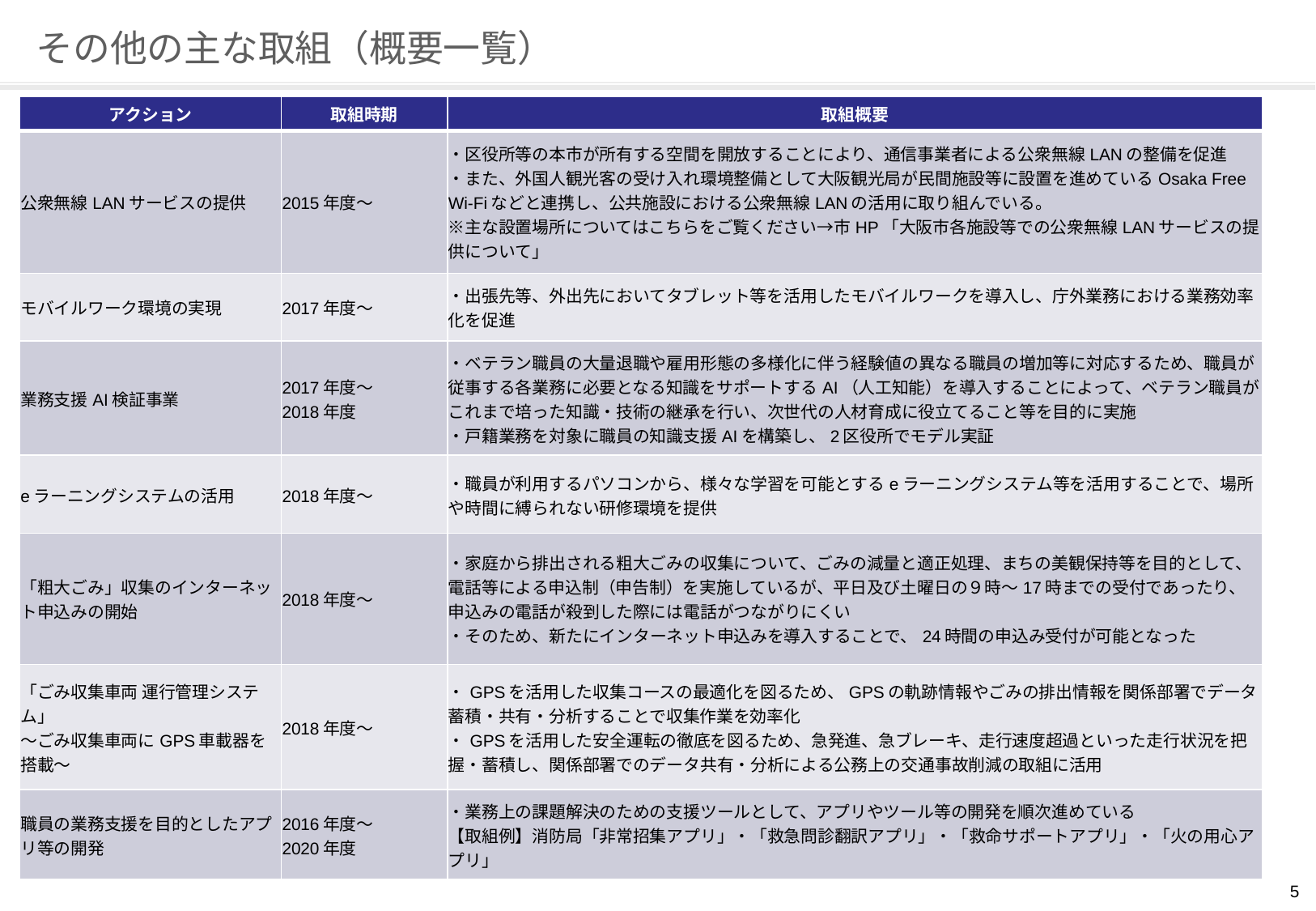

# その他の主な取組（概要一覧）
| アクション | 取組時期 | 取組概要 |
| --- | --- | --- |
| 公衆無線LANサービスの提供 | 2015年度～ | ・区役所等の本市が所有する空間を開放することにより、通信事業者による公衆無線LANの整備を促進 ・また、外国人観光客の受け入れ環境整備として大阪観光局が民間施設等に設置を進めているOsaka Free Wi-Fiなどと連携し、公共施設における公衆無線LANの活用に取り組んでいる。 ※主な設置場所についてはこちらをご覧ください→市HP「大阪市各施設等での公衆無線LANサービスの提供について」 |
| モバイルワーク環境の実現 | 2017年度～ | ・出張先等、外出先においてタブレット等を活用したモバイルワークを導入し、庁外業務における業務効率化を促進 |
| 業務支援AI検証事業 | 2017年度～ 2018年度 | ・ベテラン職員の大量退職や雇用形態の多様化に伴う経験値の異なる職員の増加等に対応するため、職員が従事する各業務に必要となる知識をサポートするAI（人工知能）を導入することによって、ベテラン職員がこれまで培った知識・技術の継承を行い、次世代の人材育成に役立てること等を目的に実施 ・戸籍業務を対象に職員の知識支援AIを構築し、2区役所でモデル実証 |
| eラーニングシステムの活用 | 2018年度～ | ・職員が利用するパソコンから、様々な学習を可能とするeラーニングシステム等を活用することで、場所や時間に縛られない研修環境を提供 |
| 「粗大ごみ」収集のインターネット申込みの開始 | 2018年度～ | ・家庭から排出される粗大ごみの収集について、ごみの減量と適正処理、まちの美観保持等を目的として、電話等による申込制（申告制）を実施しているが、平日及び土曜日の９時～17時までの受付であったり、申込みの電話が殺到した際には電話がつながりにくい ・そのため、新たにインターネット申込みを導入することで、24時間の申込み受付が可能となった |
| 「ごみ収集車両 運行管理システム」 ～ごみ収集車両にGPS車載器を搭載～ | 2018年度～ | ・GPSを活用した収集コースの最適化を図るため、GPSの軌跡情報やごみの排出情報を関係部署でデータ蓄積・共有・分析することで収集作業を効率化 ・GPSを活用した安全運転の徹底を図るため、急発進、急ブレーキ、走行速度超過といった走行状況を把握・蓄積し、関係部署でのデータ共有・分析による公務上の交通事故削減の取組に活用 |
| 職員の業務支援を目的としたアプリ等の開発 | 2016年度～ 2020年度 | ・業務上の課題解決のための支援ツールとして、アプリやツール等の開発を順次進めている 【取組例】消防局「非常招集アプリ」・「救急問診翻訳アプリ」・「救命サポートアプリ」・「火の用心アプリ」 |
5